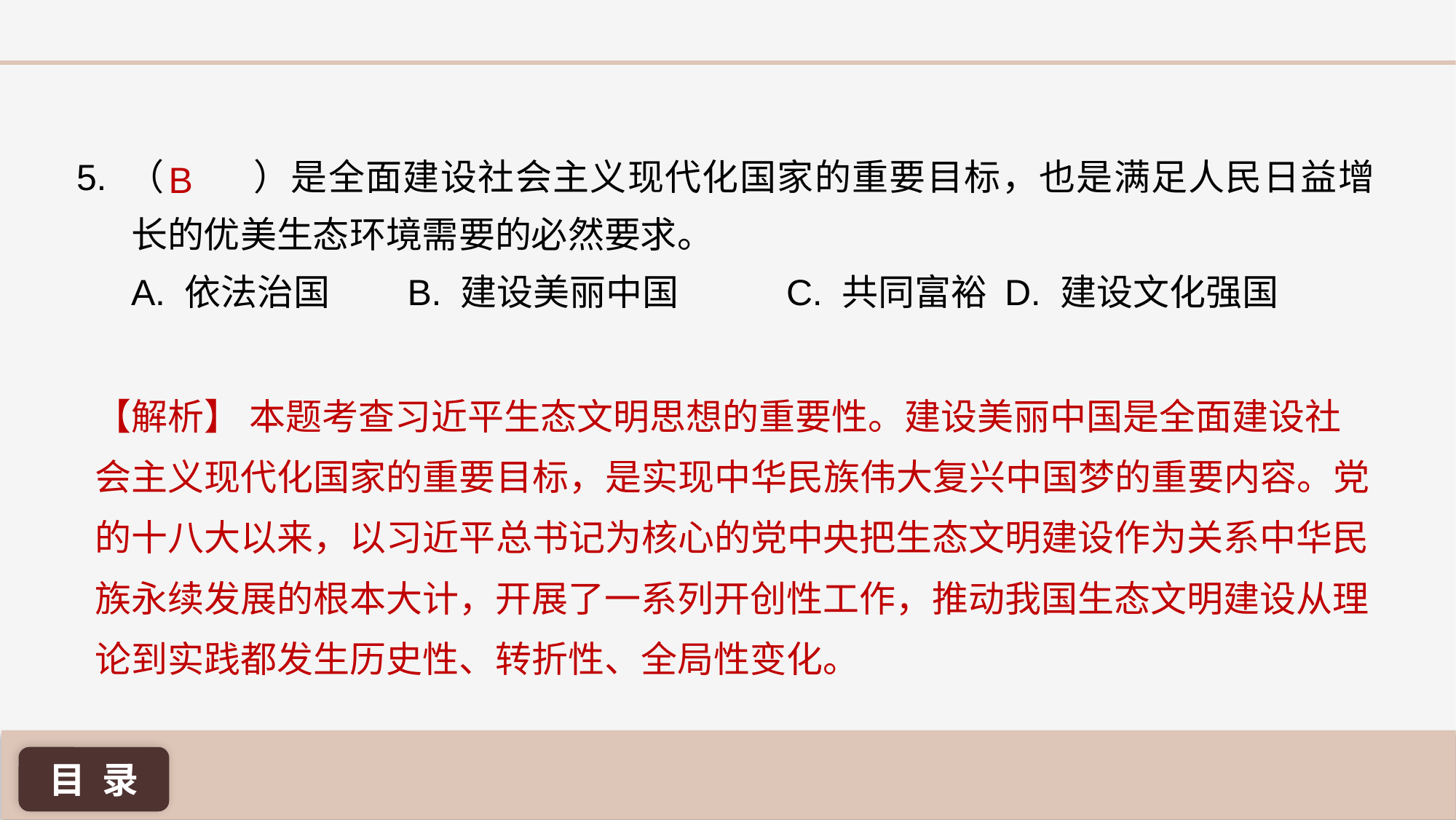

5. （	 ）是全面建设社会主义现代化国家的重要目标，也是满足人民日益增长的优美生态环境需要的必然要求。
A. 依法治国 	      B. 建设美丽中国 	C. 共同富裕 	D. 建设文化强国
B
【解析】 本题考查习近平生态文明思想的重要性。建设美丽中国是全面建设社会主义现代化国家的重要目标，是实现中华民族伟大复兴中国梦的重要内容。党的十八大以来，以习近平总书记为核心的党中央把生态文明建设作为关系中华民族永续发展的根本大计，开展了一系列开创性工作，推动我国生态文明建设从理论到实践都发生历史性、转折性、全局性变化。